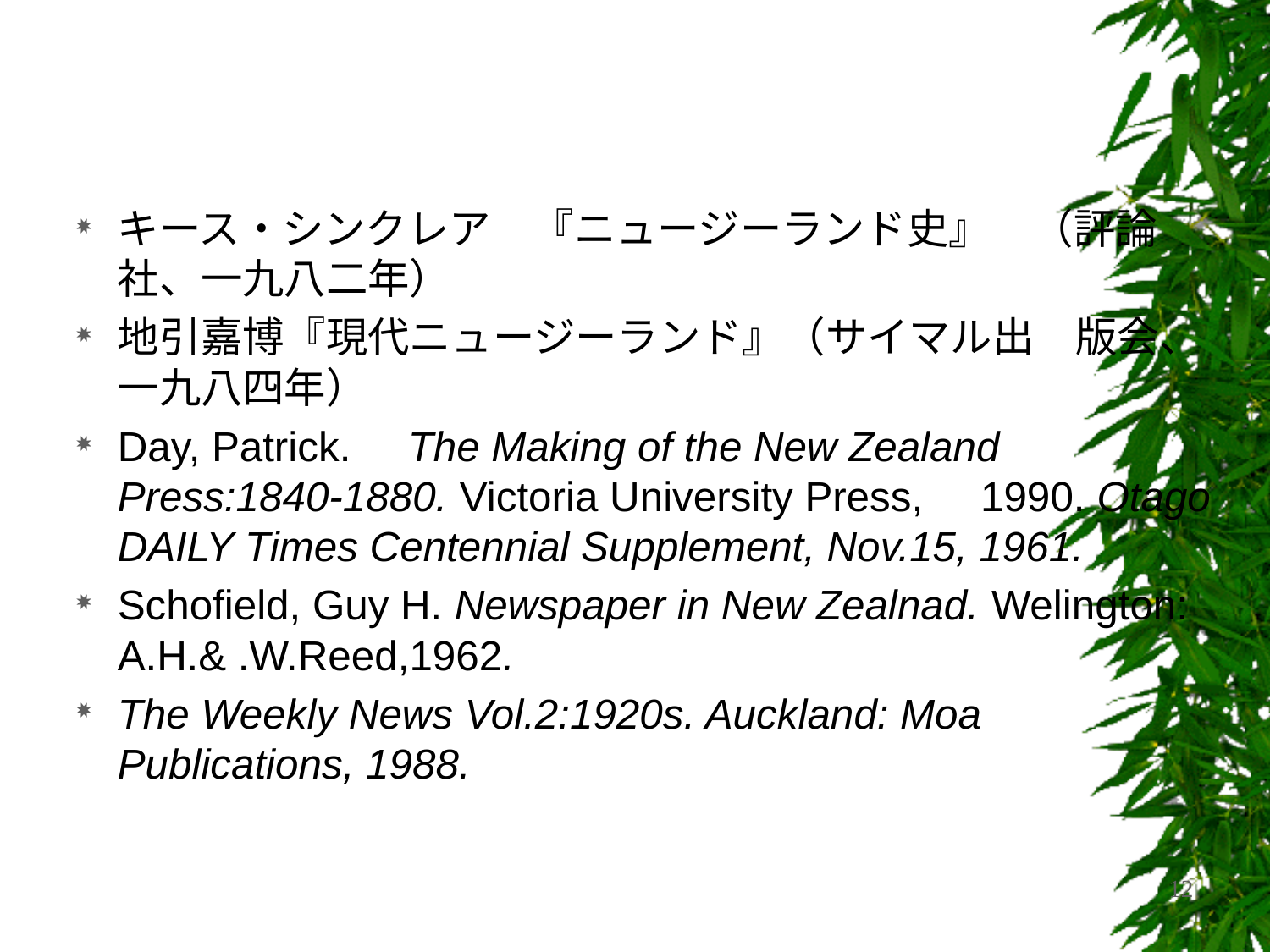

#
キース・シンクレア　『ニュージーランド史』　（評論社、一九八二年）
地引嘉博『現代ニュージーランド』（サイマル出　版会、一九八四年）
Day, Patrick.　The Making of the New Zealand　Press:1840-1880. Victoria University Press,　1990. Otago DAILY Times Centennial Supplement, Nov.15, 1961.
Schofield, Guy H. Newspaper in New Zealnad. Welington: A.H.& .W.Reed,1962.
The Weekly News Vol.2:1920s. Auckland: Moa Publications, 1988.
12